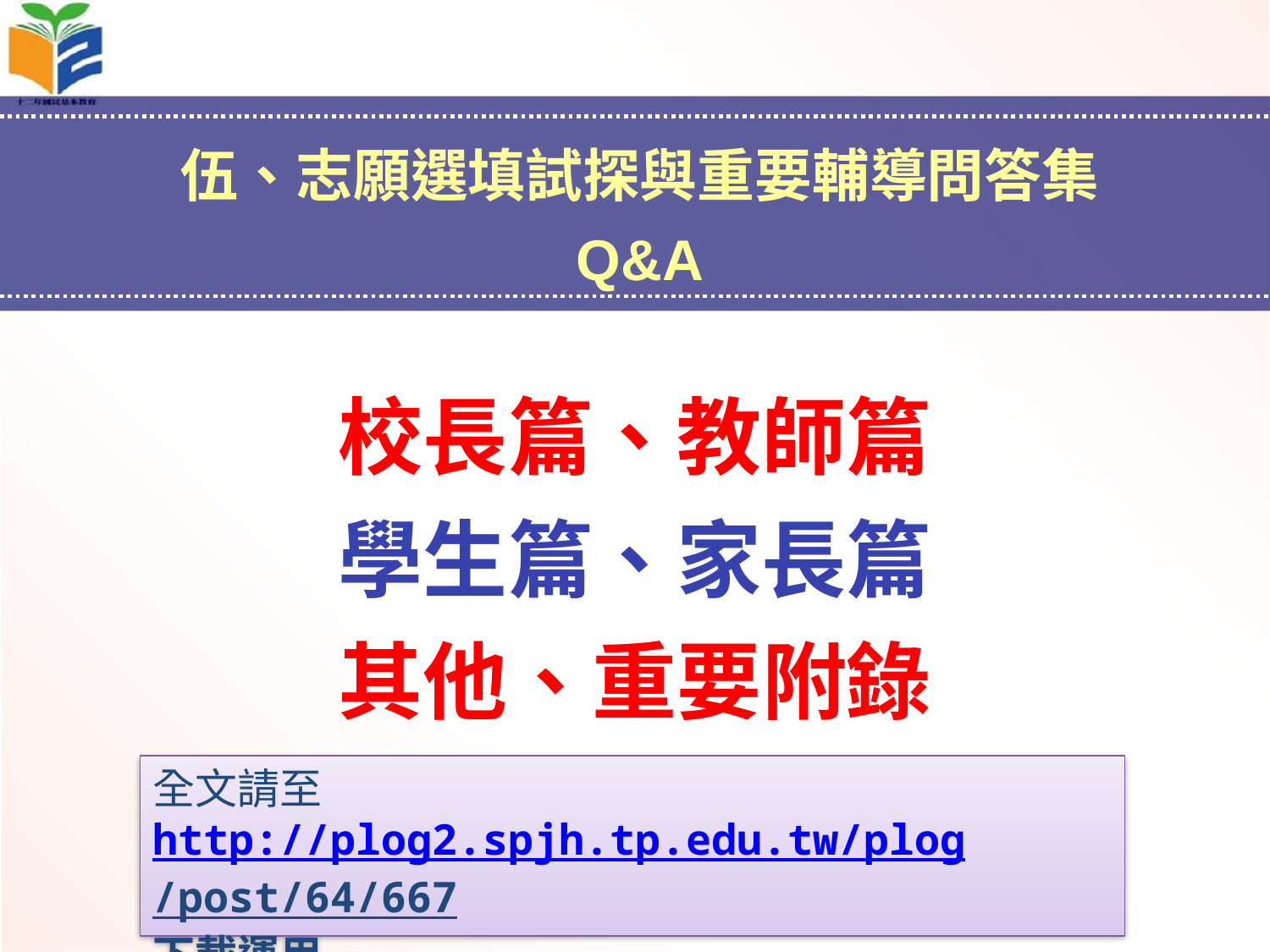

伍、志願選填試探與重要輔導問答集
Q&A
校長篇、教師篇
學生篇、家長篇
其他、重要附錄
全文請至
http://plog2.spjh.tp.edu.tw/plog/post/64/667
下載運用